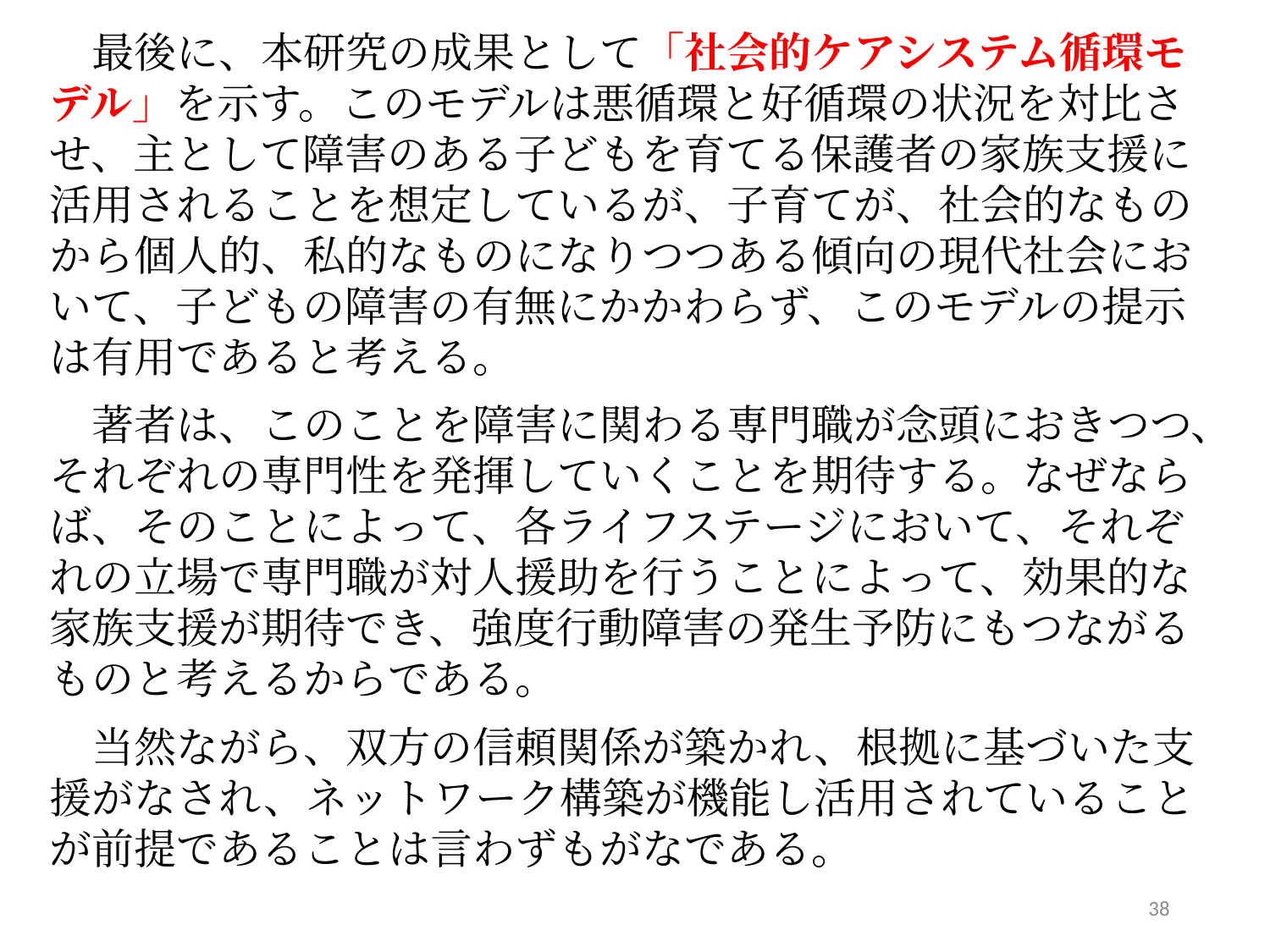

最後に、本研究の成果として「社会的ケアシステム循環モデル」を示す。このモデルは悪循環と好循環の状況を対比させ、主として障害のある子どもを育てる保護者の家族支援に活用されることを想定しているが、子育てが、社会的なものから個人的、私的なものになりつつある傾向の現代社会において、子どもの障害の有無にかかわらず、このモデルの提示は有用であると考える。
　著者は、このことを障害に関わる専門職が念頭におきつつ、それぞれの専門性を発揮していくことを期待する。なぜならば、そのことによって、各ライフステージにおいて、それぞれの立場で専門職が対人援助を行うことによって、効果的な家族支援が期待でき、強度行動障害の発生予防にもつながるものと考えるからである。
　当然ながら、双方の信頼関係が築かれ、根拠に基づいた支援がなされ、ネットワーク構築が機能し活用されていることが前提であることは言わずもがなである。

38